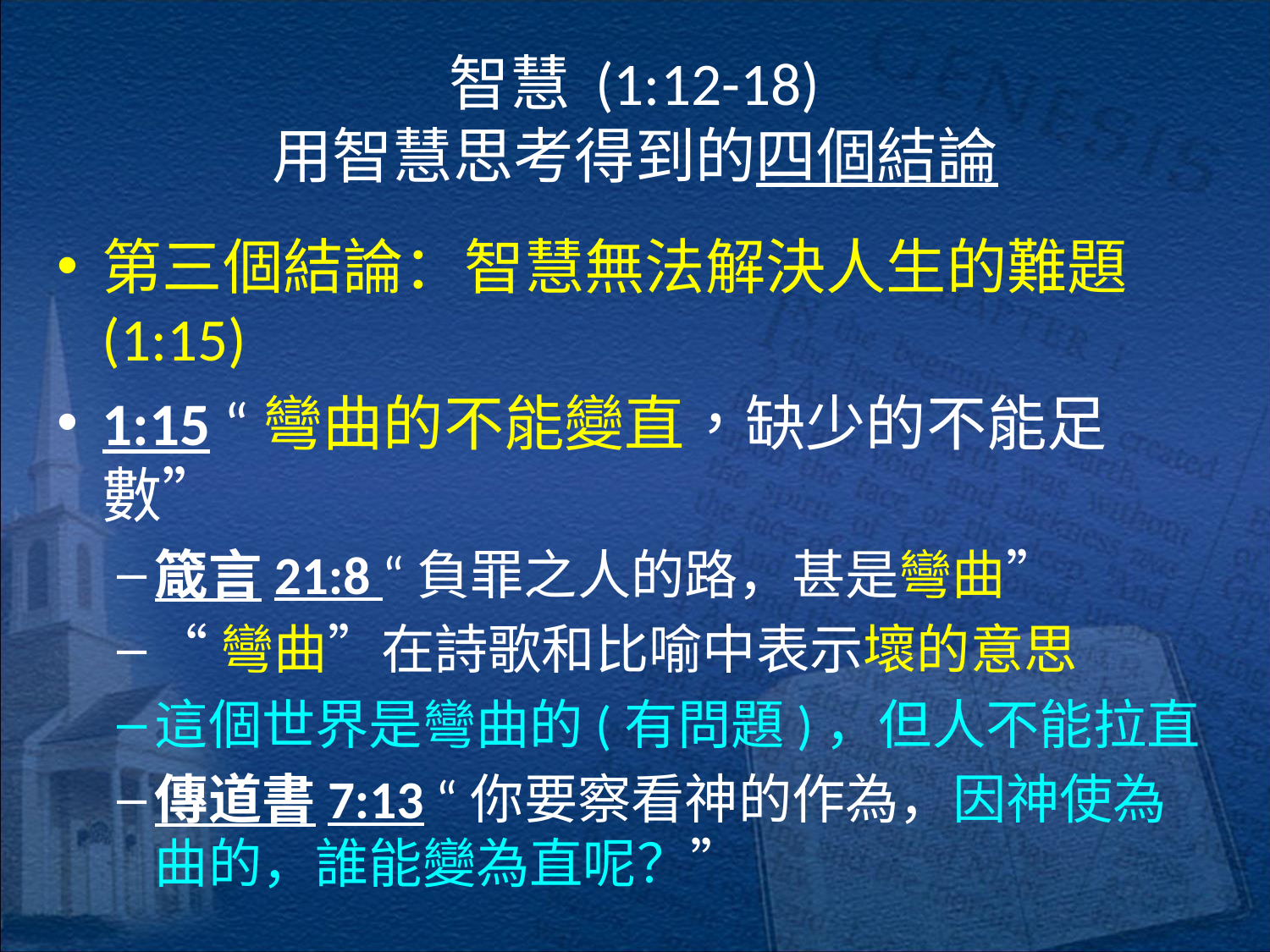

# 智慧 (1:12-18) 用智慧思考得到的四個結論
第三個結論：智慧無法解決人生的難題 (1:15)
1:15 “彎曲的不能變直，缺少的不能足數”
箴言21:8 “負罪之人的路，甚是彎曲”
“彎曲”在詩歌和比喻中表示壞的意思
這個世界是彎曲的(有問題)，但人不能拉直
傳道書7:13 “你要察看神的作為，因神使為曲的，誰能變為直呢？”